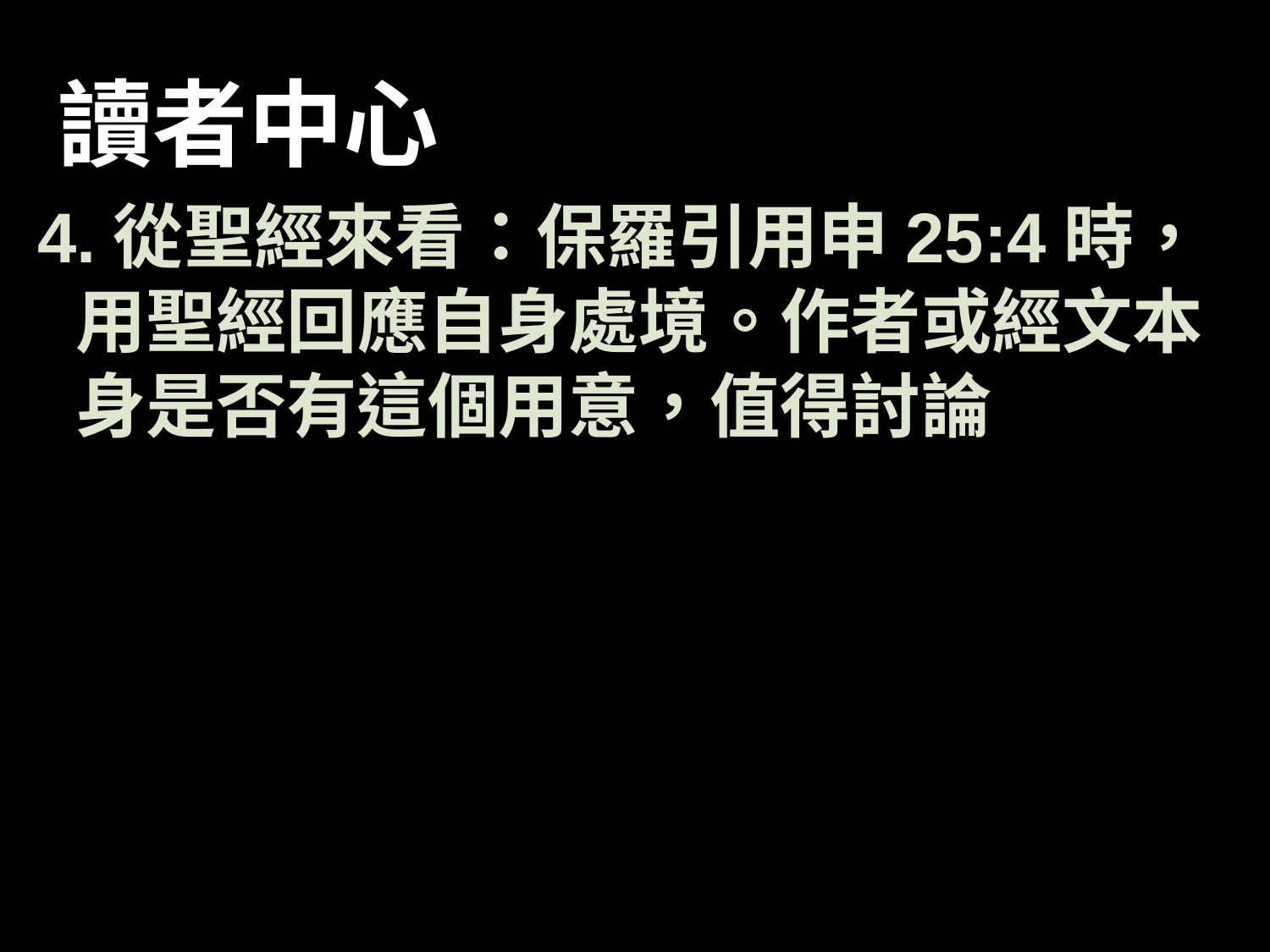

# 讀者中心
4.從聖經來看：保羅引用申25:4時，用聖經回應自身處境。作者或經文本身是否有這個用意，值得討論